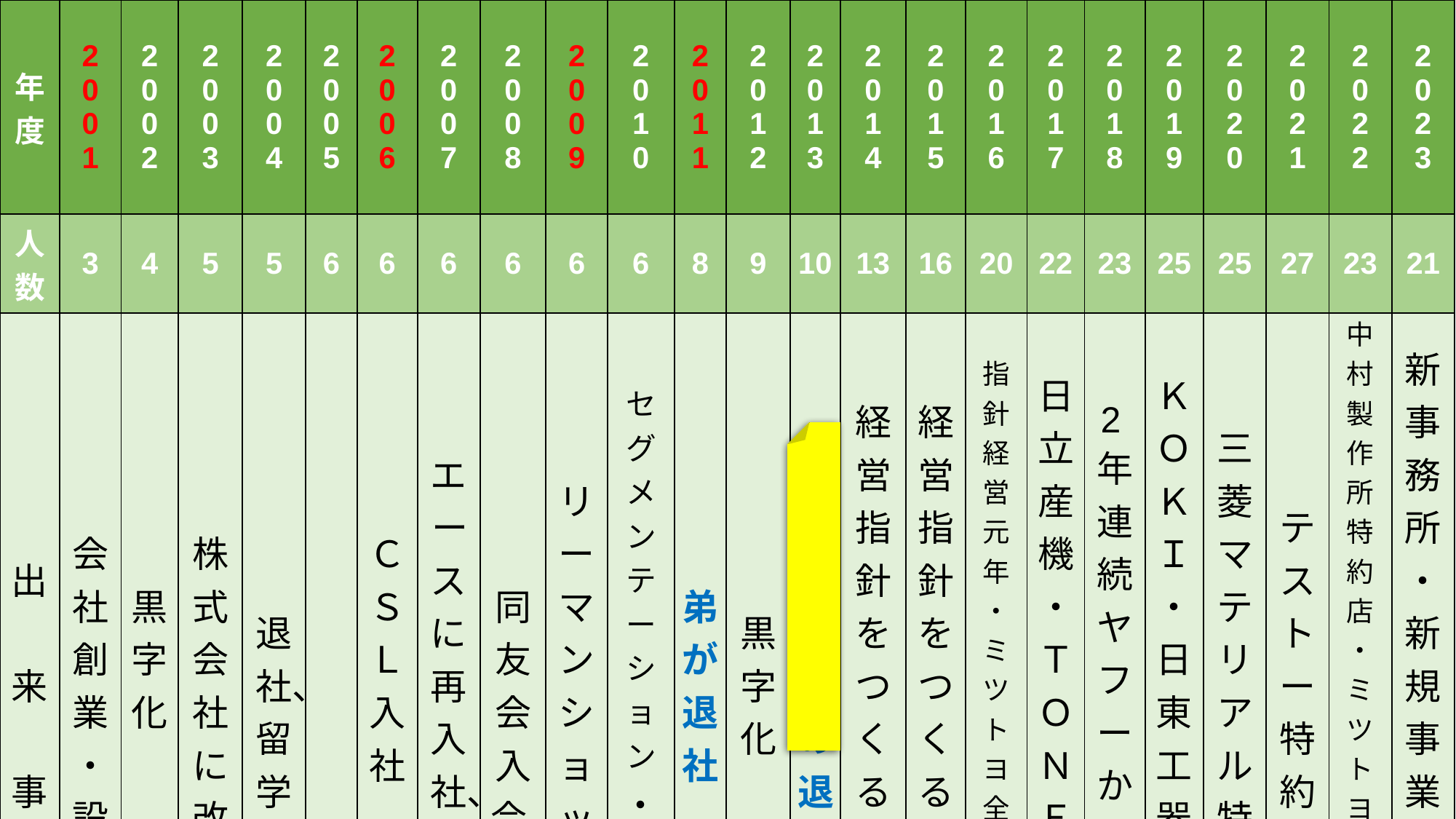

| 年 度 | 2 0 0 1 | 2 0 0 2 | 2 0 0 3 | 2 0 0 4 | 2 0 0 5 | 2 0 0 6 | 2 0 0 7 | 2 0 0 8 | 2 0 0 9 | 2 0 1 0 | 2 0 1 1 | 2 0 1 2 | 2 0 1 3 | 2 0 1 4 | 2 0 1 5 | 2 0 1 6 | 2 0 1 7 | 2 0 1 8 | 2 0 1 9 | 2 0 2 0 | 2 0 2 1 | 2 0 2 2 | 2 0 2 3 |
| --- | --- | --- | --- | --- | --- | --- | --- | --- | --- | --- | --- | --- | --- | --- | --- | --- | --- | --- | --- | --- | --- | --- | --- |
| 人 数 | 3 | 4 | 5 | 5 | 6 | 6 | 6 | 6 | 6 | 6 | 8 | 9 | 10 | 13 | 16 | 20 | 22 | 23 | 25 | 25 | 27 | 23 | 21 |
| 出 来 事 | 会社創業・設立 | 黒字化 | 株式会社に改組 | 退社、留学 |  | ＣＳＬ入社 | エースに再入社、黒字化 | 同友会入会 | リーマンショック | セグメンテーション・黒字化 | 弟が退社 | 黒字化 | ある女性の退社 | 経営指針をつくる会受講 | 経営指針をつくる会修了 | 指針経営元年・ミツトヨ全国1位表彰 | 日立産機・ＴＯＮＥ特約店 | 2年連続ヤフーから表彰 | ＫＯＫＩ・日東工器特約店 | 三菱マテリアル特約店 | テストー特約店 | 中村製作所特約店・ミツトヨ全国3位表彰 | 新事務所・新規事業スタート |
#